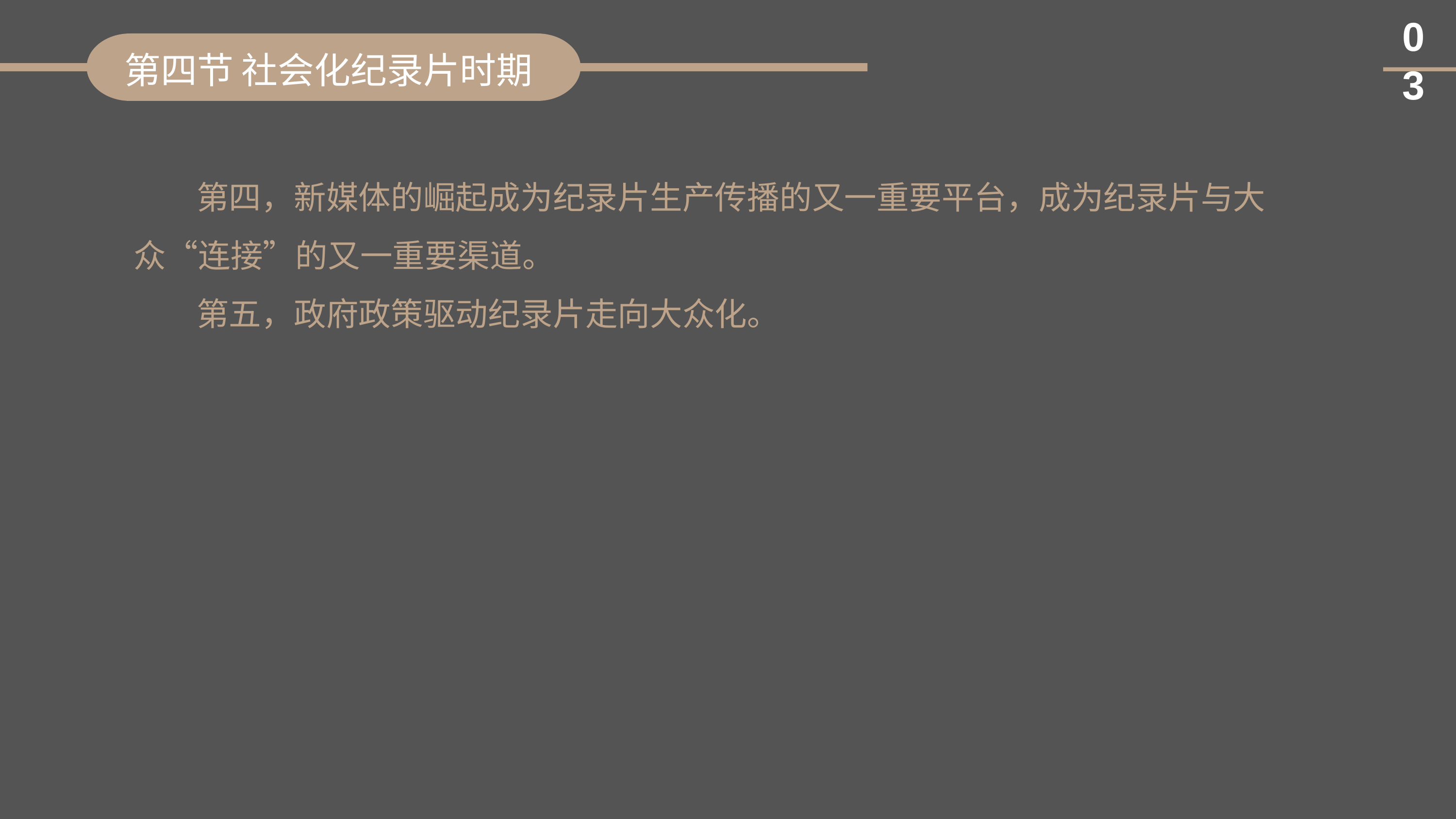

03

第四节 社会化纪录片时期

第四，新媒体的崛起成为纪录片生产传播的又一重要平台，成为纪录片与大众“连接”的又一重要渠道。
第五，政府政策驱动纪录片走向大众化。